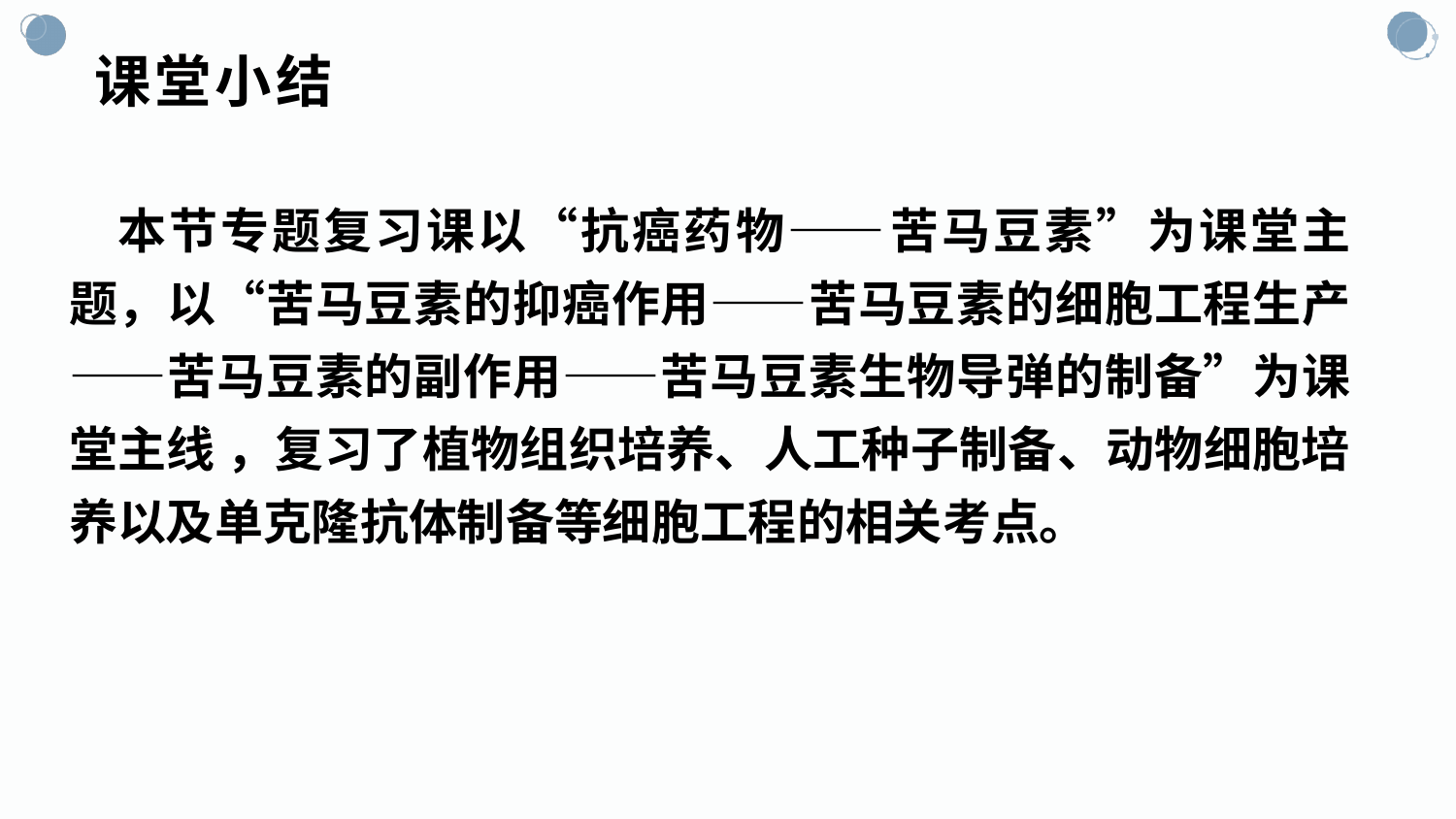

# 课堂小结
本节专题复习课以“抗癌药物——苦马豆素”为课堂主题，以“苦马豆素的抑癌作用——苦马豆素的细胞工程生产——苦马豆素的副作用——苦马豆素生物导弹的制备”为课堂主线 ，复习了植物组织培养、人工种子制备、动物细胞培养以及单克隆抗体制备等细胞工程的相关考点。